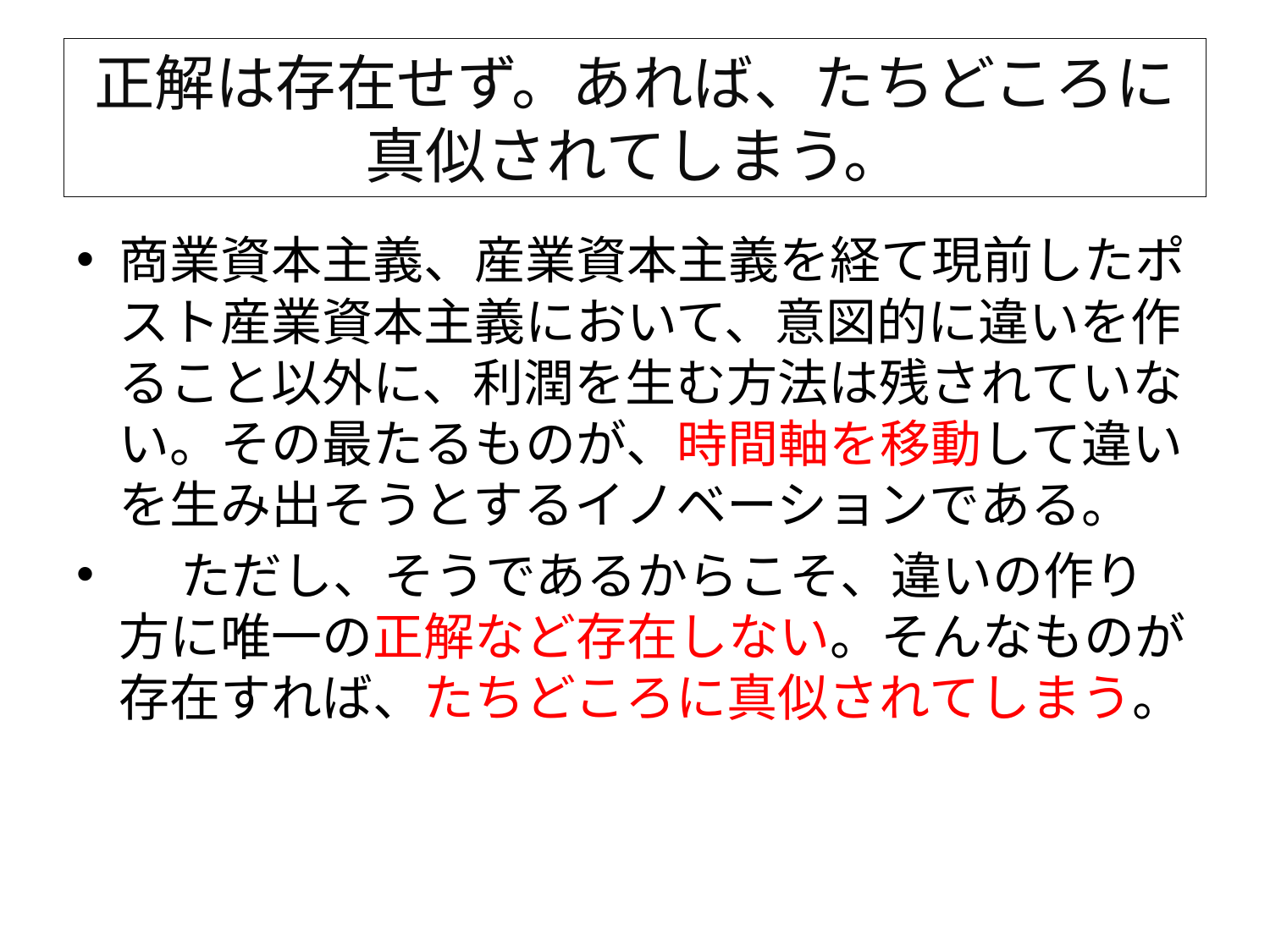

# 正解は存在せず。あれば、たちどころに真似されてしまう。
商業資本主義、産業資本主義を経て現前したポスト産業資本主義において、意図的に違いを作ること以外に、利潤を生む方法は残されていない。その最たるものが、時間軸を移動して違いを生み出そうとするイノベーションである。
 ただし、そうであるからこそ、違いの作り方に唯一の正解など存在しない。そんなものが存在すれば、たちどころに真似されてしまう。